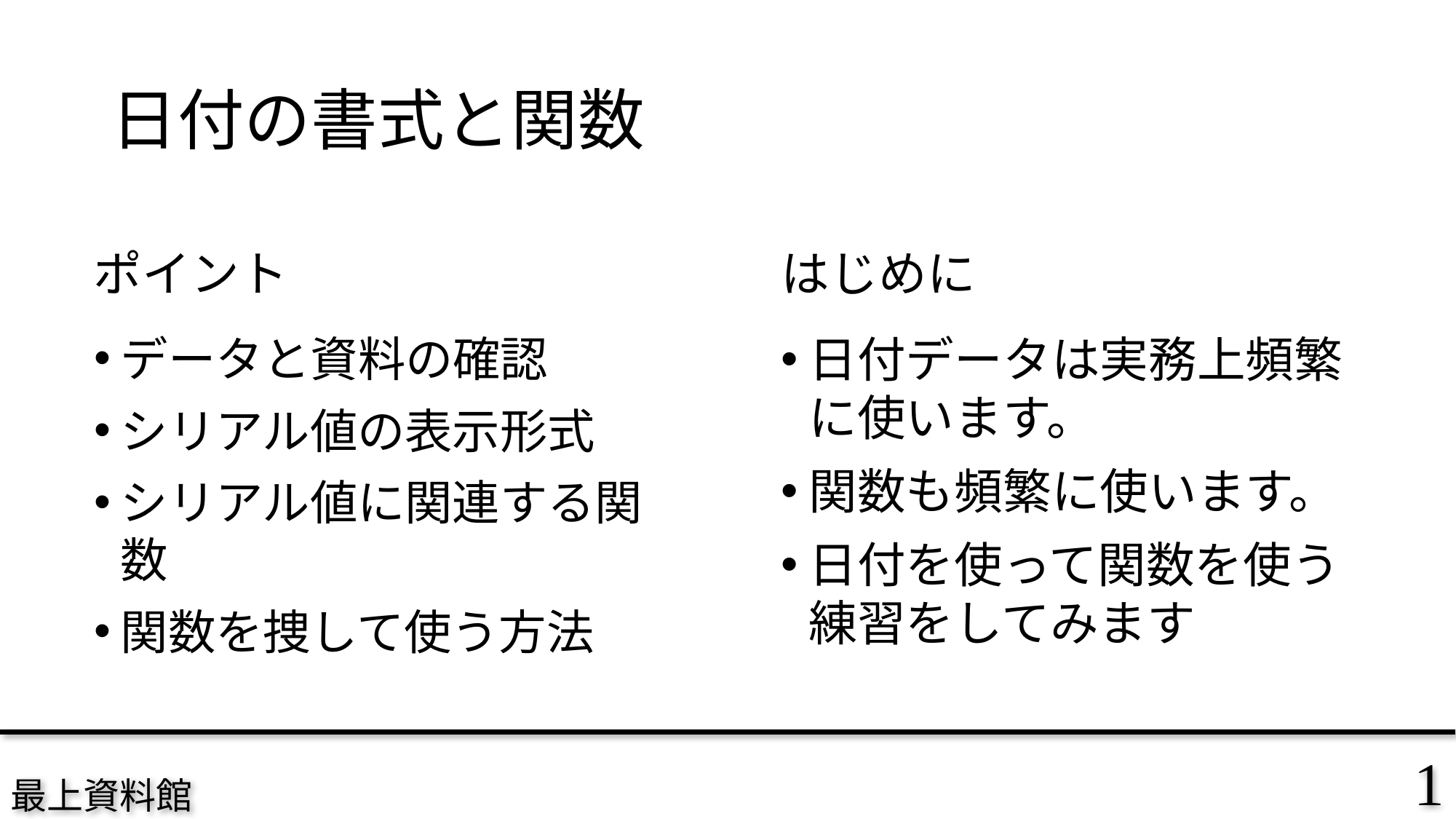

# 日付の書式と関数
はじめに
ポイント
データと資料の確認
シリアル値の表示形式
シリアル値に関連する関数
関数を捜して使う方法
日付データは実務上頻繁に使います。
関数も頻繁に使います。
日付を使って関数を使う練習をしてみます